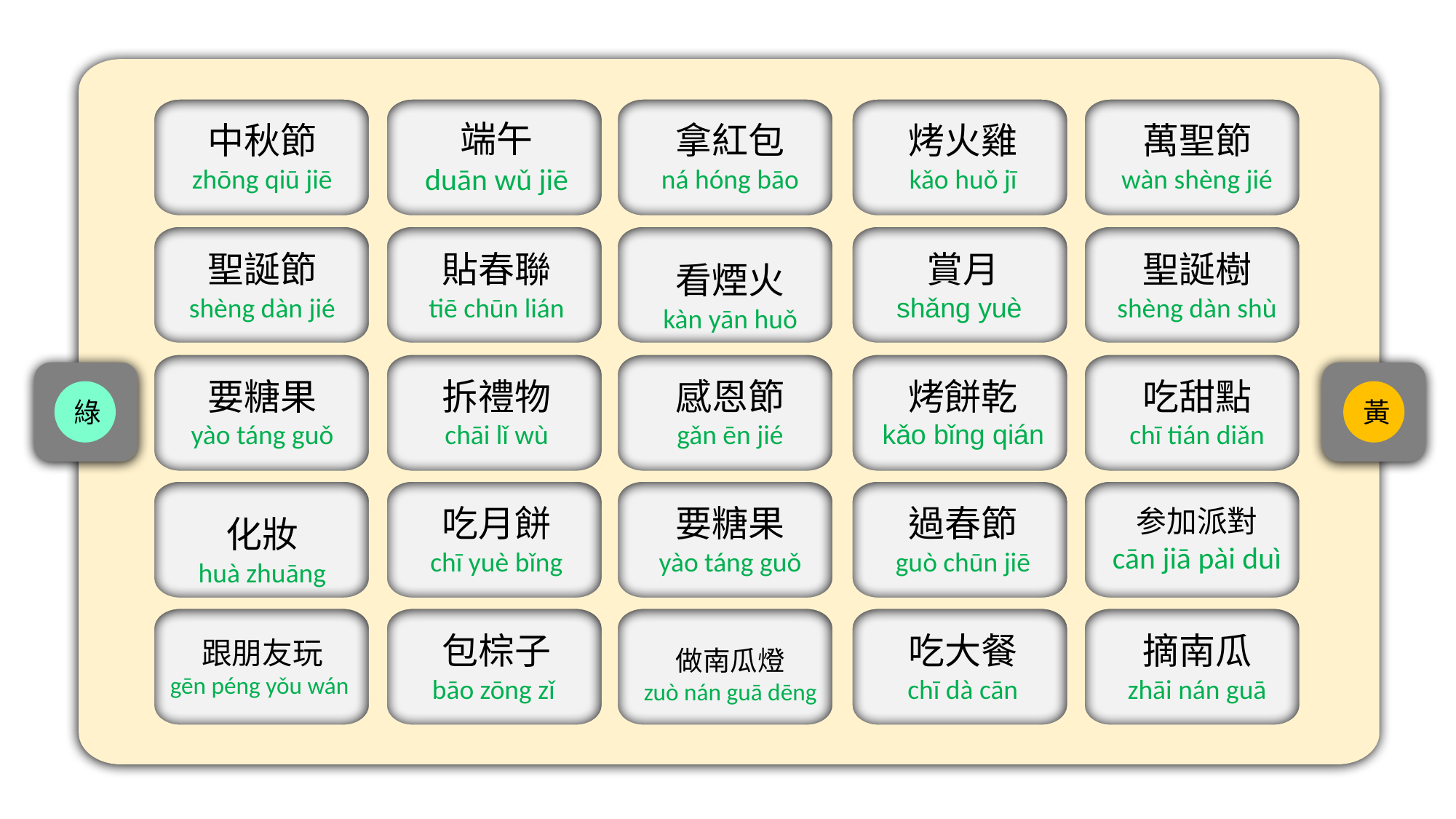

中秋節
zhōng qiū jiē
端午
duān wǔ jiē
拿紅包
ná hóng bāo
烤火雞
kǎo huǒ jī
萬聖節
wàn shèng jié

聖誕節
shèng dàn jié
貼春聯
tiē chūn lián
看煙火
kàn yān huǒ
賞月
shǎng yuè
聖誕樹
shèng dàn shù

要糖果
yào táng guǒ
拆禮物
chāi lǐ wù
感恩節
gǎn ēn jié
烤餅乾
kǎo bǐng qián
吃甜點
chī tián diǎn

綠
黃

化妝
huà zhuāng
吃月餅
chī yuè bǐng
要糖果
yào táng guǒ
過春節
guò chūn jiē
参加派對
cān jiā pài duì

跟朋友玩
gēn péng yǒu wán
包棕子
bāo zōng zǐ
做南瓜燈
zuò nán guā dēng
吃大餐
chī dà cān
摘南瓜
zhāi nán guā